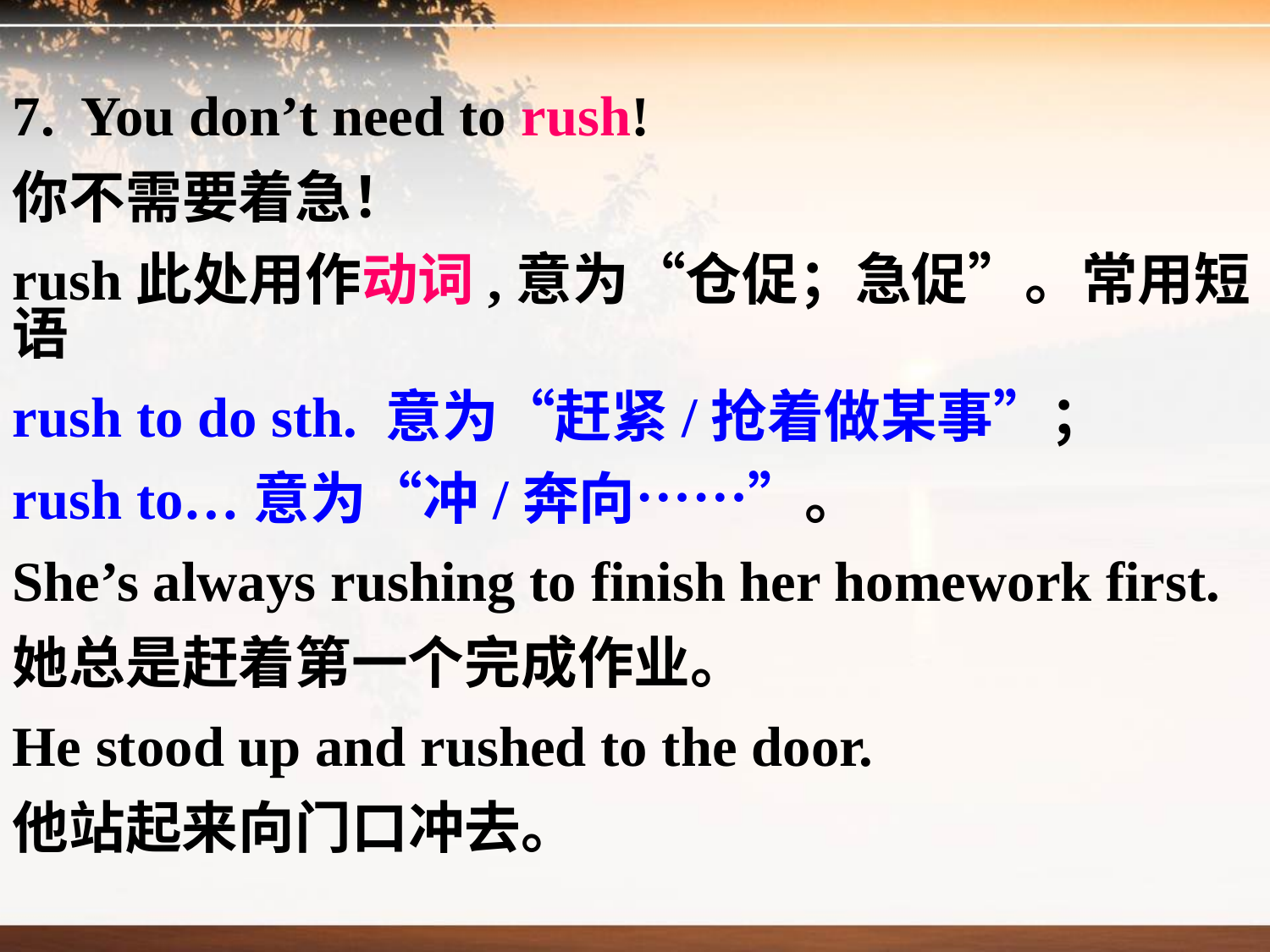

7.  You don’t need to rush!
你不需要着急！
rush此处用作动词,意为“仓促；急促”。常用短语
rush to do sth. 意为“赶紧/抢着做某事”；
rush to…意为“冲/奔向……”。
She’s always rushing to finish her homework first.
她总是赶着第一个完成作业。
He stood up and rushed to the door.
他站起来向门口冲去。